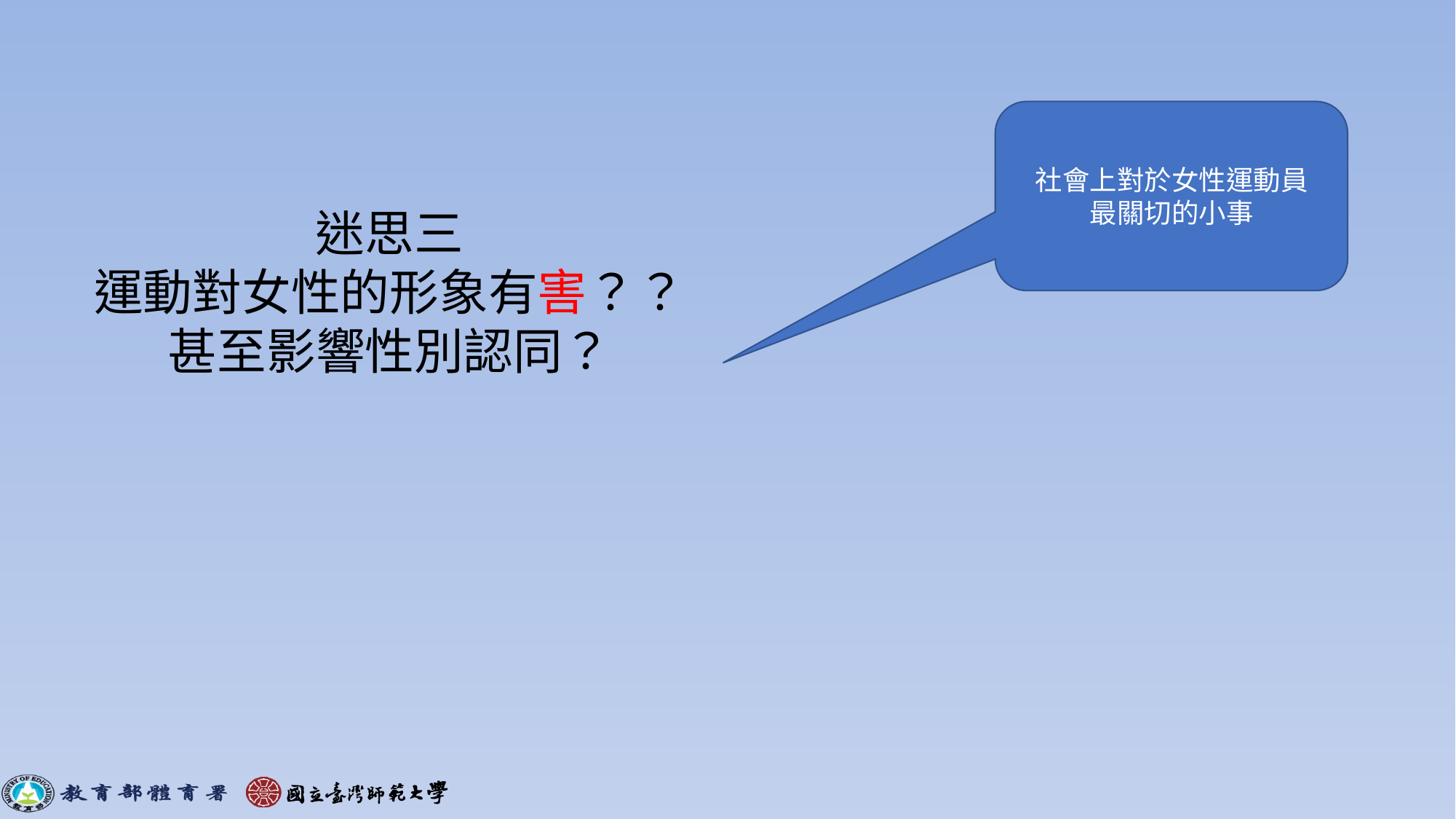

社會上對於女性運動員
最關切的小事
# 迷思三 運動對女性的形象有害？？ 甚至影響性別認同？